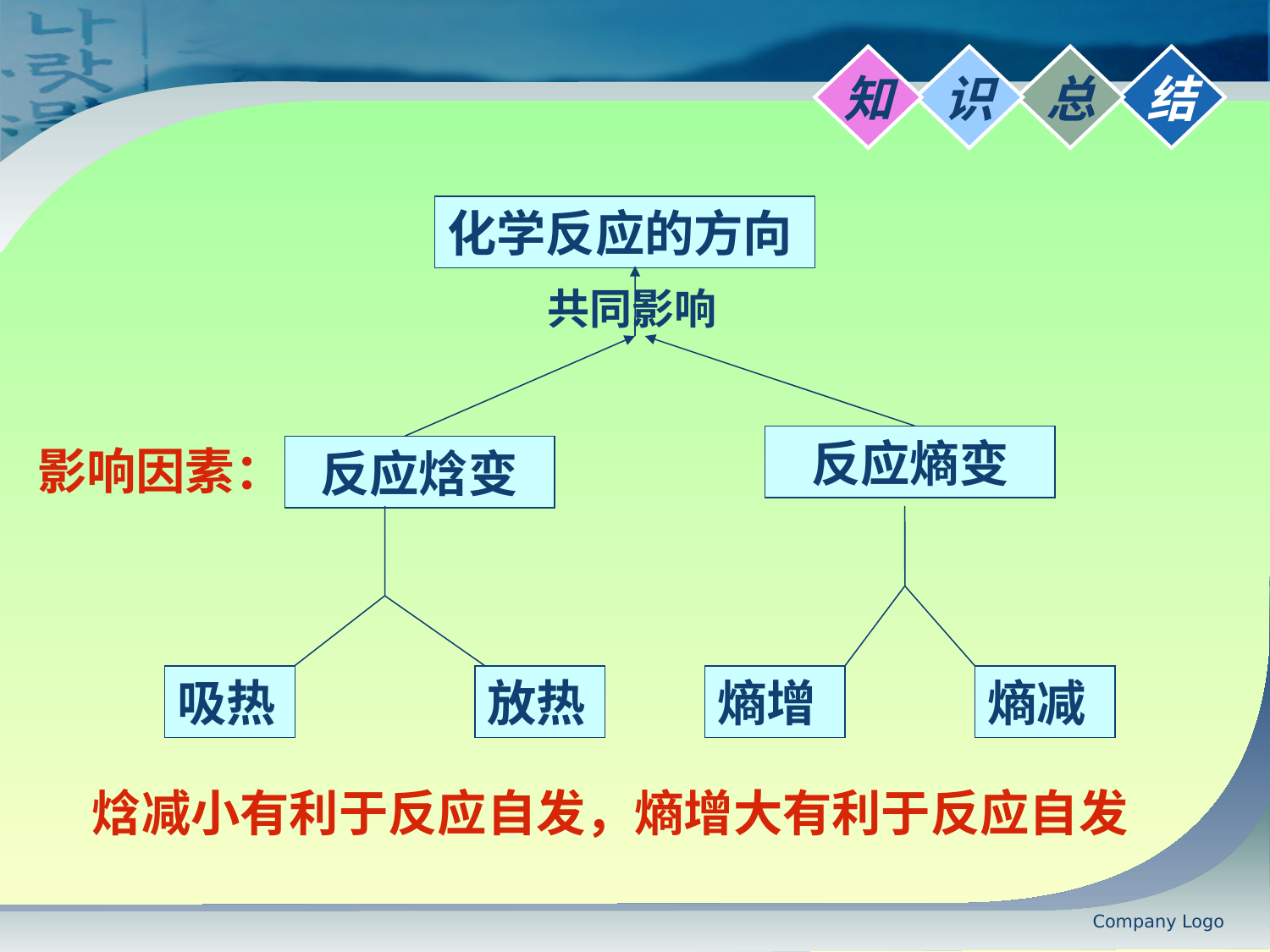

知
识
总
结
化学反应的方向

共同影响

  反应熵变
 反应焓变

吸热
放热
熵增
熵减
影响因素：
焓减小有利于反应自发，熵增大有利于反应自发
Company Logo